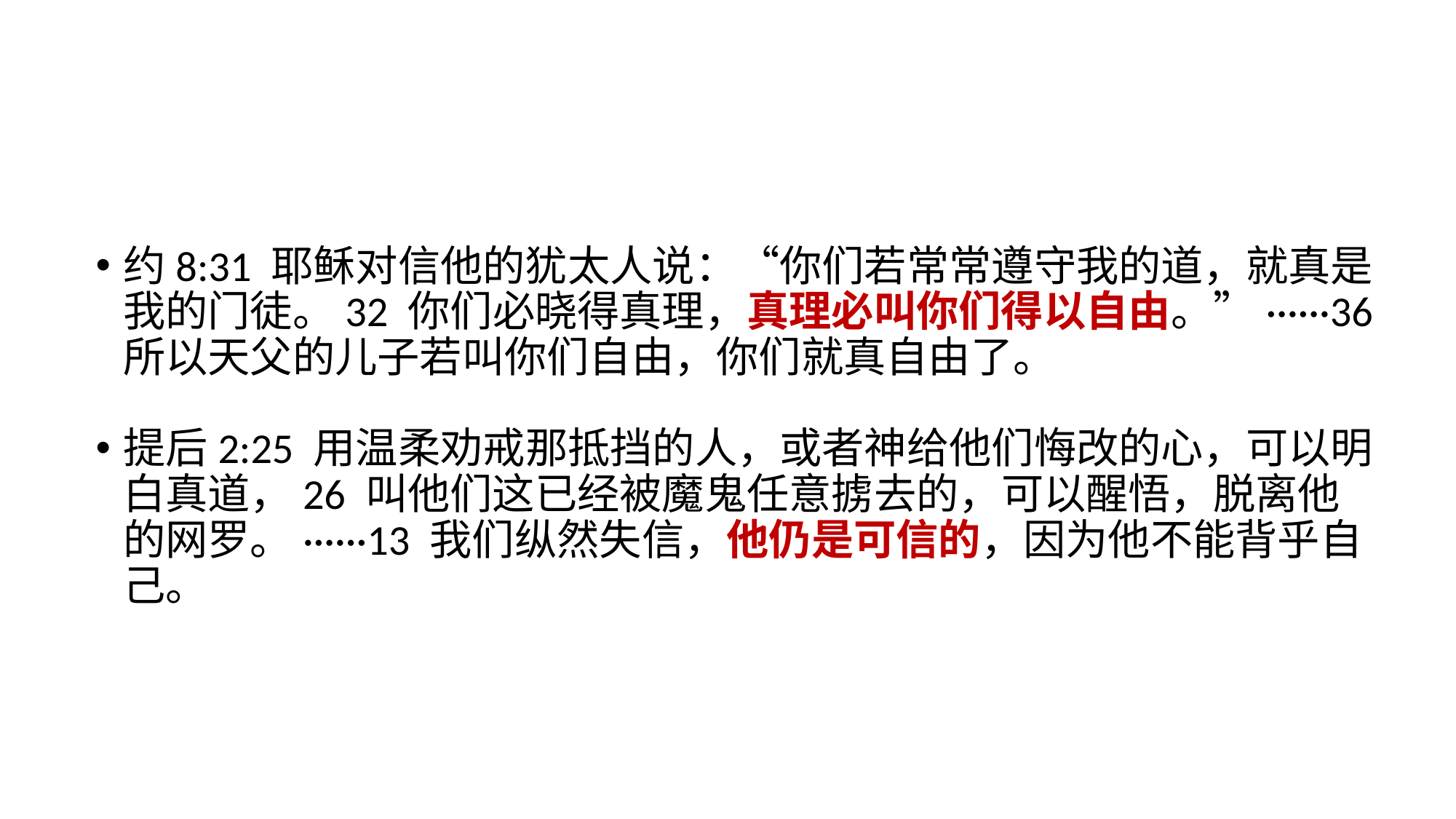

约8:31 耶稣对信他的犹太人说：“你们若常常遵守我的道，就真是我的门徒。32 你们必晓得真理，真理必叫你们得以自由。”······36 所以天父的儿子若叫你们自由，你们就真自由了。

提后2:25 用温柔劝戒那抵挡的人，或者神给他们悔改的心，可以明白真道，26 叫他们这已经被魔鬼任意掳去的，可以醒悟，脱离他的网罗。······13 我们纵然失信，他仍是可信的，因为他不能背乎自己。